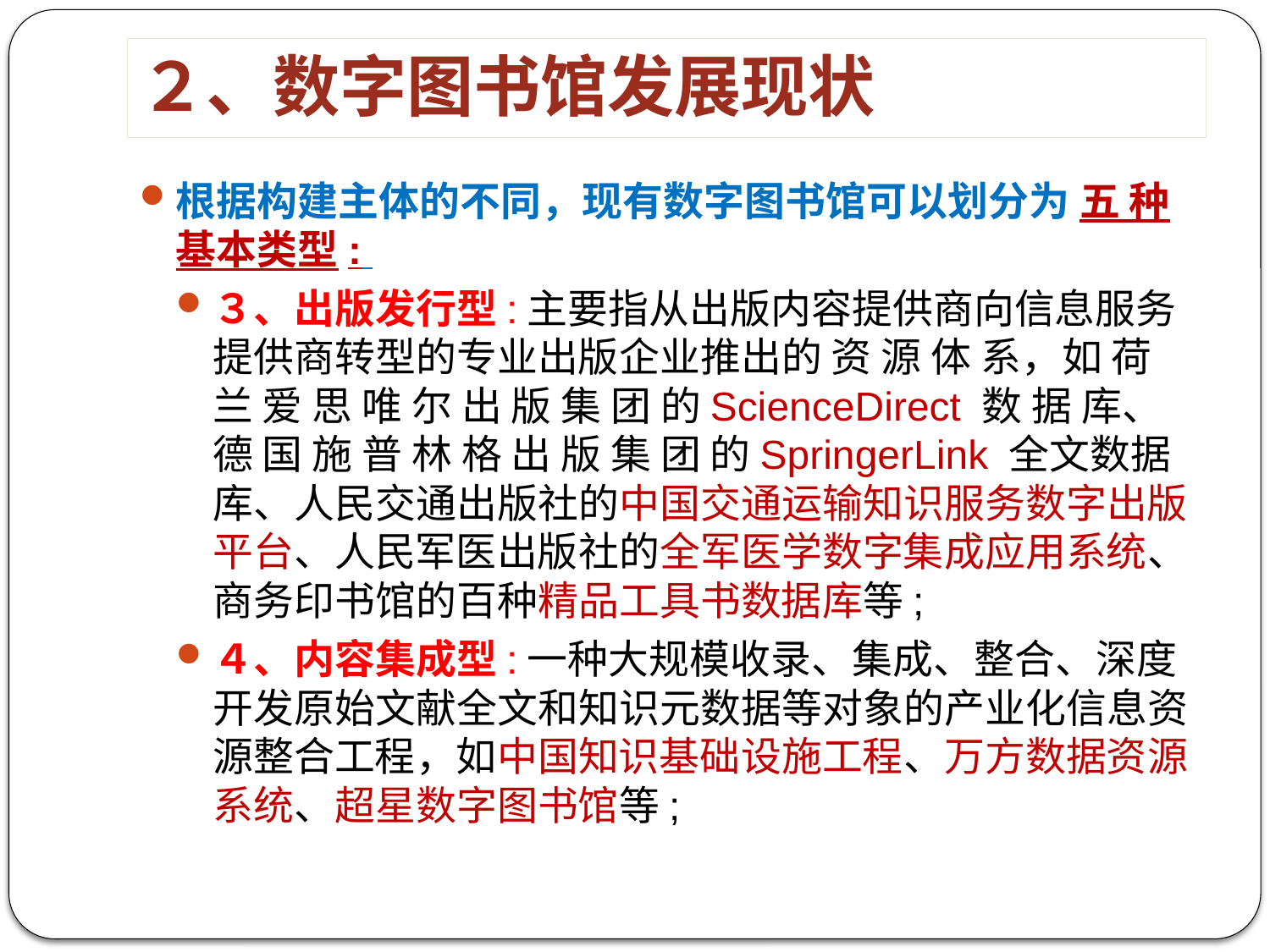

# ２、数字图书馆发展现状
根据构建主体的不同，现有数字图书馆可以划分为 五 种基本类型:
３、出版发行型:主要指从出版内容提供商向信息服务提供商转型的专业出版企业推出的 资 源 体 系，如 荷 兰 爱 思 唯 尔 出 版 集 团 的ScienceDirect 数 据 库、德 国 施 普 林 格 出 版 集 团 的SpringerLink 全文数据库、人民交通出版社的中国交通运输知识服务数字出版平台、人民军医出版社的全军医学数字集成应用系统、商务印书馆的百种精品工具书数据库等;
４、内容集成型:一种大规模收录、集成、整合、深度开发原始文献全文和知识元数据等对象的产业化信息资源整合工程，如中国知识基础设施工程、万方数据资源系统、超星数字图书馆等;